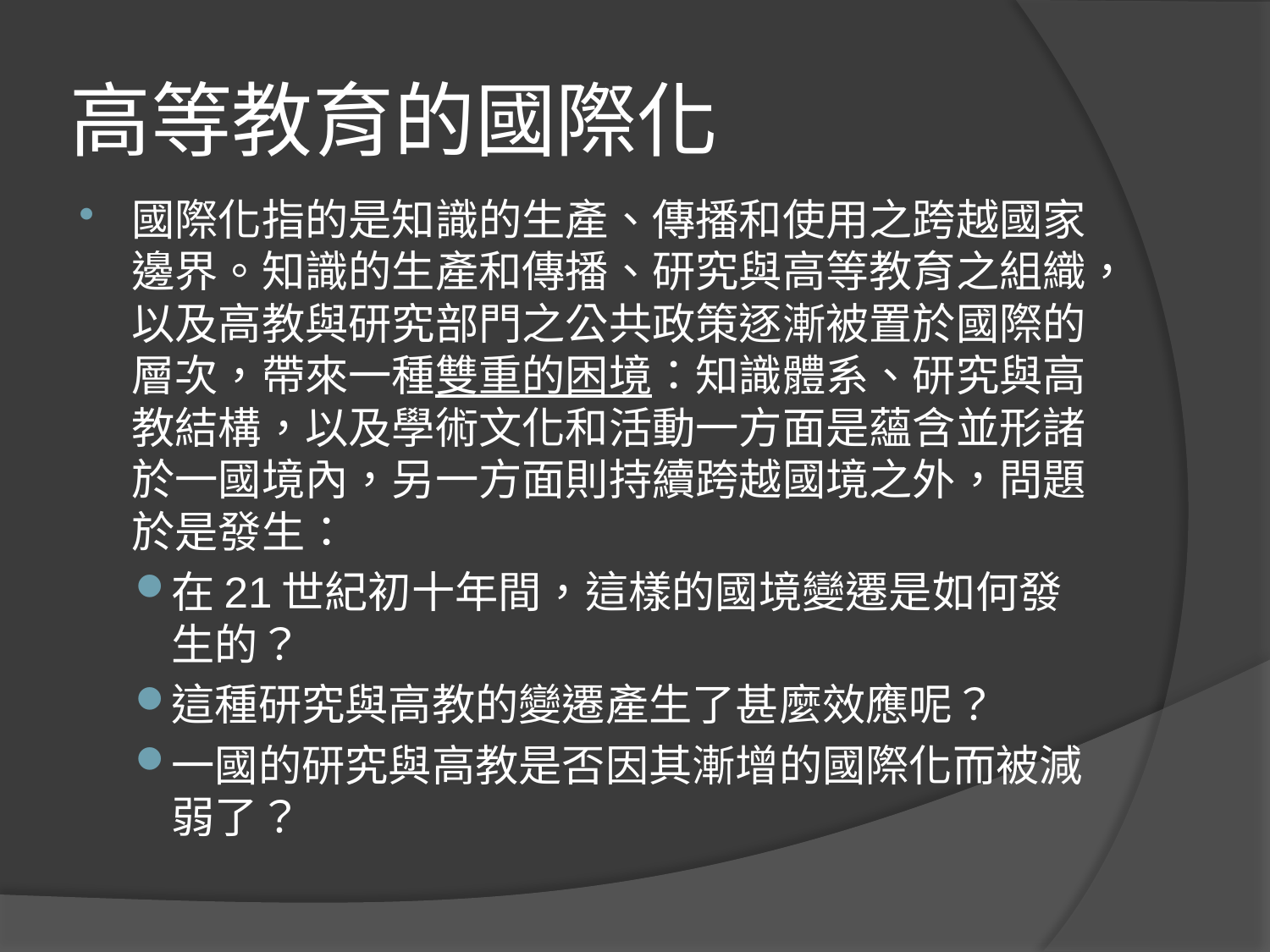

# 高等教育的國際化
國際化指的是知識的生產、傳播和使用之跨越國家邊界。知識的生產和傳播、研究與高等教育之組織，以及高教與研究部門之公共政策逐漸被置於國際的層次，帶來一種雙重的困境：知識體系、研究與高教結構，以及學術文化和活動一方面是蘊含並形諸於一國境內，另一方面則持續跨越國境之外，問題於是發生：
在21世紀初十年間，這樣的國境變遷是如何發生的？
這種研究與高教的變遷產生了甚麼效應呢？
一國的研究與高教是否因其漸增的國際化而被減弱了？